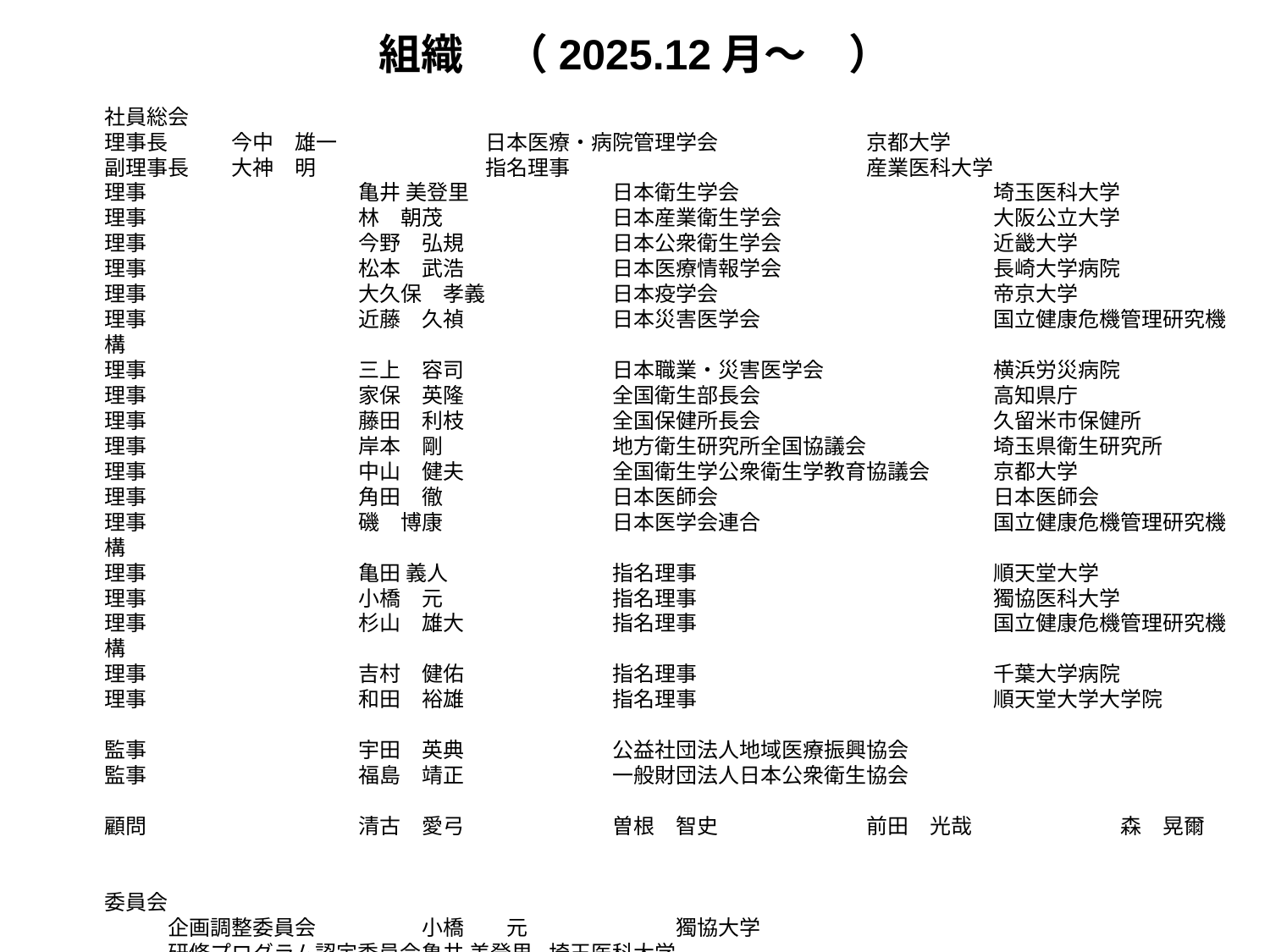

組織　（2025.12月〜　）

社員総会
理事⾧ 	今中 雄一 		日本医療・病院管理学会 		京都大学
副理事⾧ 	大神 明 		指名理事 			産業医科大学
理事 		亀井 美登里 		日本衛生学会 		埼玉医科大学
理事 		林 朝茂 		日本産業衛生学会 		大阪公立大学
理事 		今野 弘規 		日本公衆衛生学会 		近畿大学
理事 		松本 武浩 		日本医療情報学会 		⾧崎大学病院
理事 		大久保 孝義 	日本疫学会 			帝京大学
理事 		近藤 久禎 		日本災害医学会 		国立健康危機管理研究機構
理事 		三上 容司 		日本職業・災害医学会 		横浜労災病院
理事 		家保 英隆 		全国衛生部⾧会 		高知県庁
理事 		藤田 利枝 		全国保健所⾧会 		久留米市保健所
理事 		岸本 剛 		地方衛生研究所全国協議会 	埼玉県衛生研究所
理事 		中山 健夫 		全国衛生学公衆衛生学教育協議会 	京都大学
理事 		角田 徹 		日本医師会 			日本医師会
理事 		磯 博康 		日本医学会連合 		国立健康危機管理研究機構
理事 		亀田 義人 		指名理事 			順天堂大学
理事 		小橋 元 		指名理事 			獨協医科大学
理事 		杉山 雄大 		指名理事 			国立健康危機管理研究機構
理事 		吉村 健佑 		指名理事 			千葉大学病院
理事 		和田 裕雄 		指名理事 			順天堂大学大学院

監事 		宇田 英典 		公益社団法人地域医療振興協会
監事 		福島 靖正 		一般財団法人日本公衆衛生協会

顧問 		清古 愛弓 		曽根 智史 		前田 光哉 　	森 晃爾

委員会
企画調整委員会	小橋　　元　	獨協大学
研修プログラム認定委員会	亀井 美登里 	埼玉医科大学
専門医・指導医認定委員会	大神　　明　 	産業医科大学
友好社員委員会　　　　　	亀田 義人 　 	順天堂大学